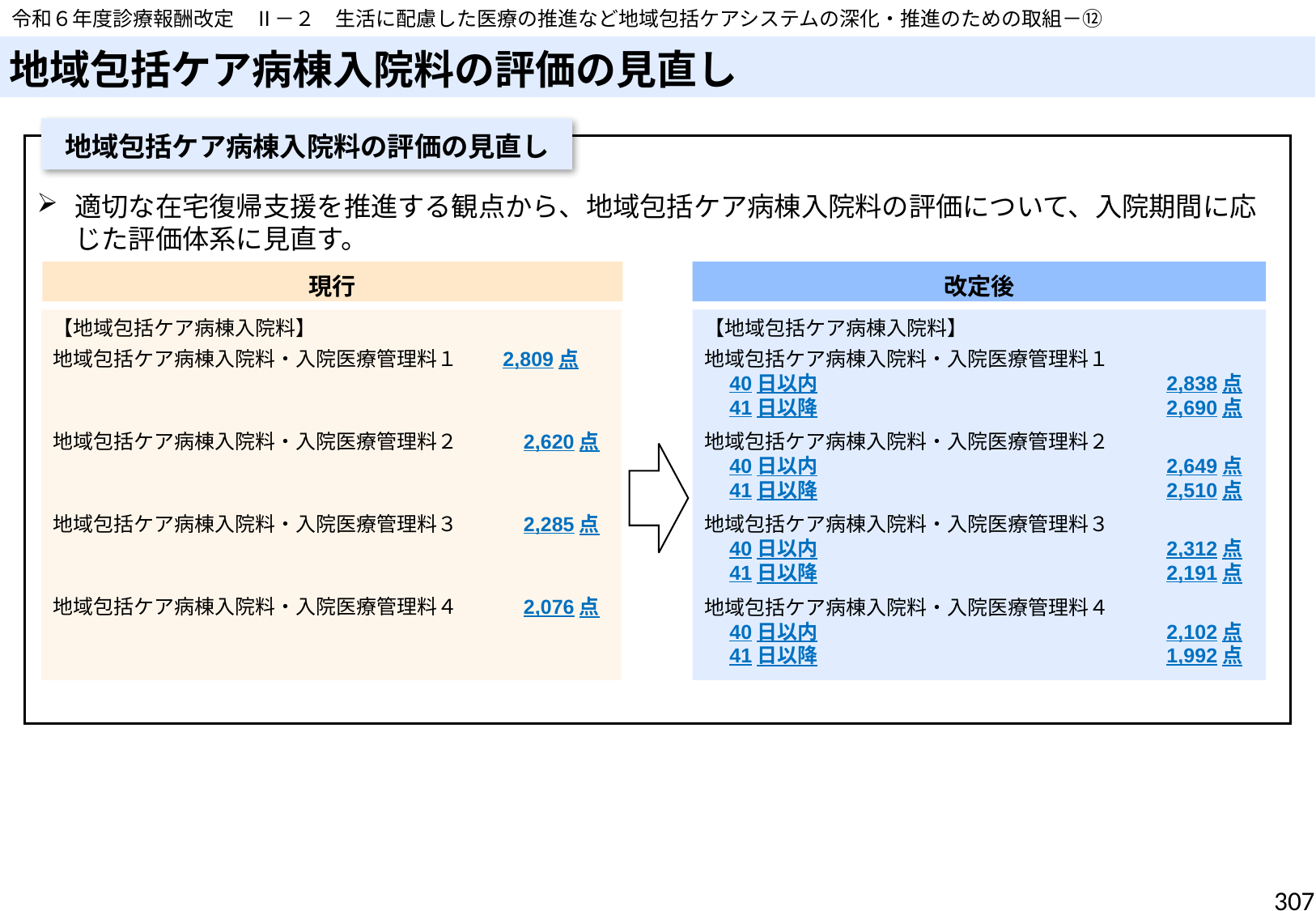

令和６年度診療報酬改定　Ⅱ－２　生活に配慮した医療の推進など地域包括ケアシステムの深化・推進のための取組－⑫
# 地域包括ケア病棟入院料の評価の見直し
地域包括ケア病棟入院料の評価の見直し

適切な在宅復帰支援を推進する観点から、地域包括ケア病棟入院料の評価について、入院期間に応じた評価体系に見直す。

現行
改定後
【地域包括ケア病棟入院料】

地域包括ケア病棟入院料・入院医療管理料１
　40日以内　　　　　　　　　　　　　　　　　2,838点
　41日以降　　　　　　　　　　　　　　　　　2,690点

地域包括ケア病棟入院料・入院医療管理料２
　40日以内　　　　　　　　　　　　　　　　　2,649点
　41日以降　　　　　　　　　　　　　　　　　2,510点

地域包括ケア病棟入院料・入院医療管理料３
　40日以内　　　　　　　　　　　　　　　　　2,312点
　41日以降　　　　　　　　　　　　　　　　　2,191点

地域包括ケア病棟入院料・入院医療管理料４
　40日以内　　　　　　　　　　　　　　　　　2,102点
　41日以降　　　　　　　　　　　　　　　　　1,992点

【地域包括ケア病棟入院料】

地域包括ケア病棟入院料・入院医療管理料１         2,809点

地域包括ケア病棟入院料・入院医療管理料２　　　2,620点

地域包括ケア病棟入院料・入院医療管理料３　　　2,285点

地域包括ケア病棟入院料・入院医療管理料４　　　2,076点

307